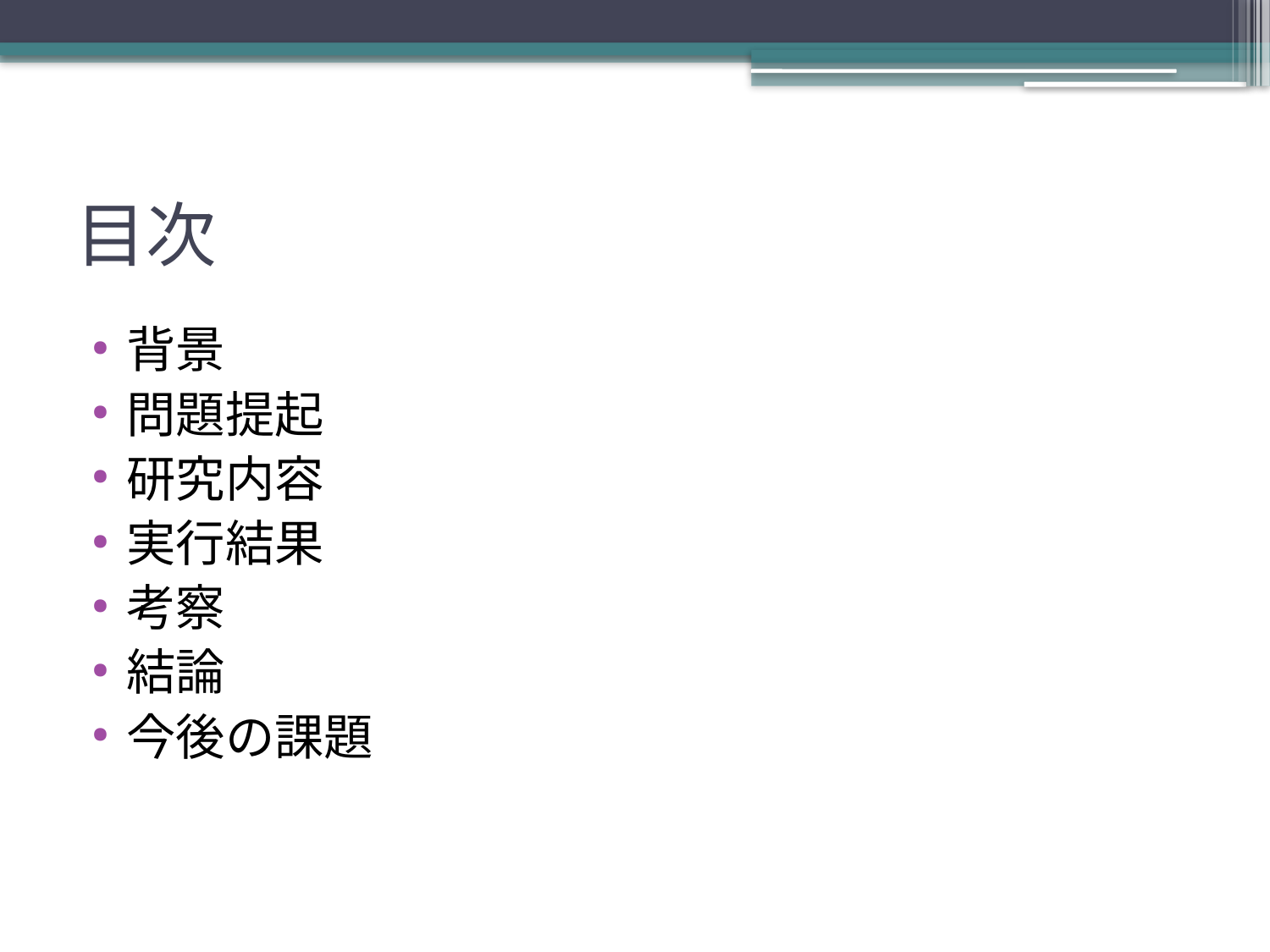

# 目次
背景
問題提起
研究内容
実行結果
考察
結論
今後の課題